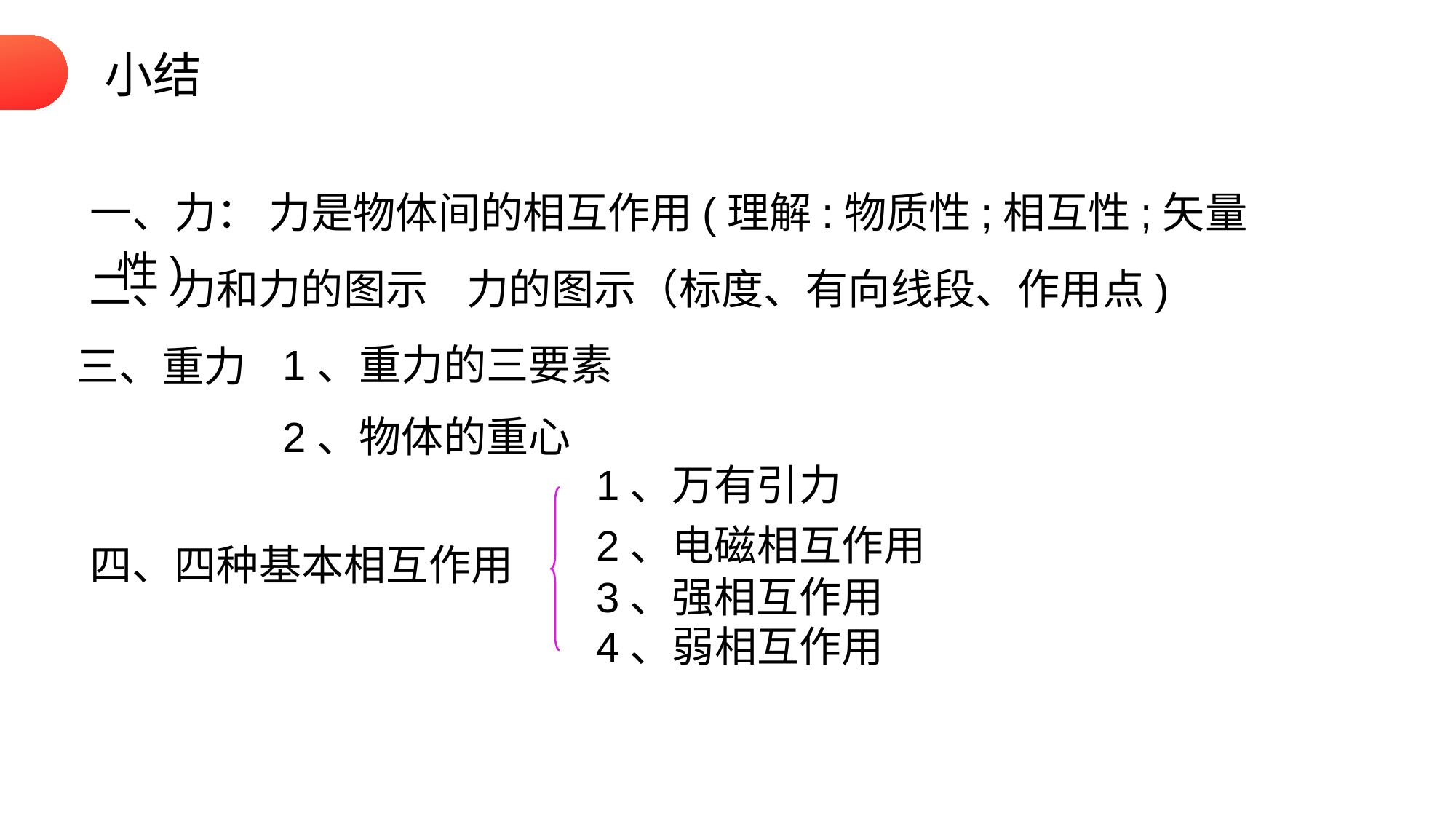

小结
一、力： 力是物体间的相互作用(理解:物质性;相互性;矢量性)

二、力和力的图示
力的图示（标度、有向线段、作用点)

1、重力的三要素
2、物体的重心
三、重力
1、万有引力

2、电磁相互作用
四、四种基本相互作用
3、强相互作用
4、弱相互作用